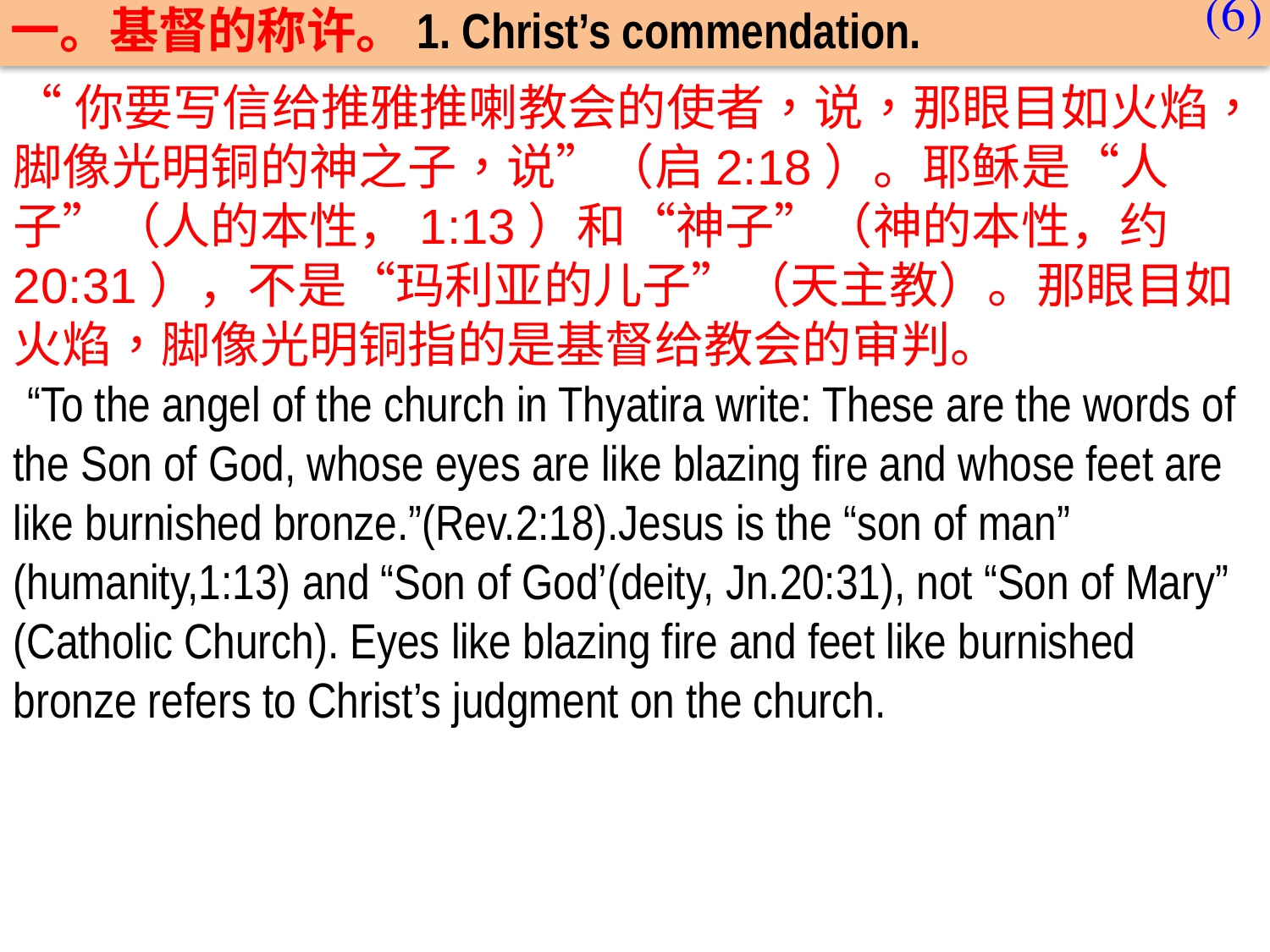

(6)
一。基督的称许。1. Christ’s commendation.

“你要写信给推雅推喇教会的使者，说，那眼目如火焰，脚像光明铜的神之子，说”（启2:18）。耶稣是“人子”（人的本性，1:13）和“神子”（神的本性，约20:31），不是“玛利亚的儿子”（天主教）。那眼目如火焰，脚像光明铜指的是基督给教会的审判。
 “To the angel of the church in Thyatira write: These are the words of the Son of God, whose eyes are like blazing fire and whose feet are like burnished bronze.”(Rev.2:18).Jesus is the “son of man”
(humanity,1:13) and “Son of God’(deity, Jn.20:31), not “Son of Mary”
(Catholic Church). Eyes like blazing fire and feet like burnished bronze refers to Christ’s judgment on the church.